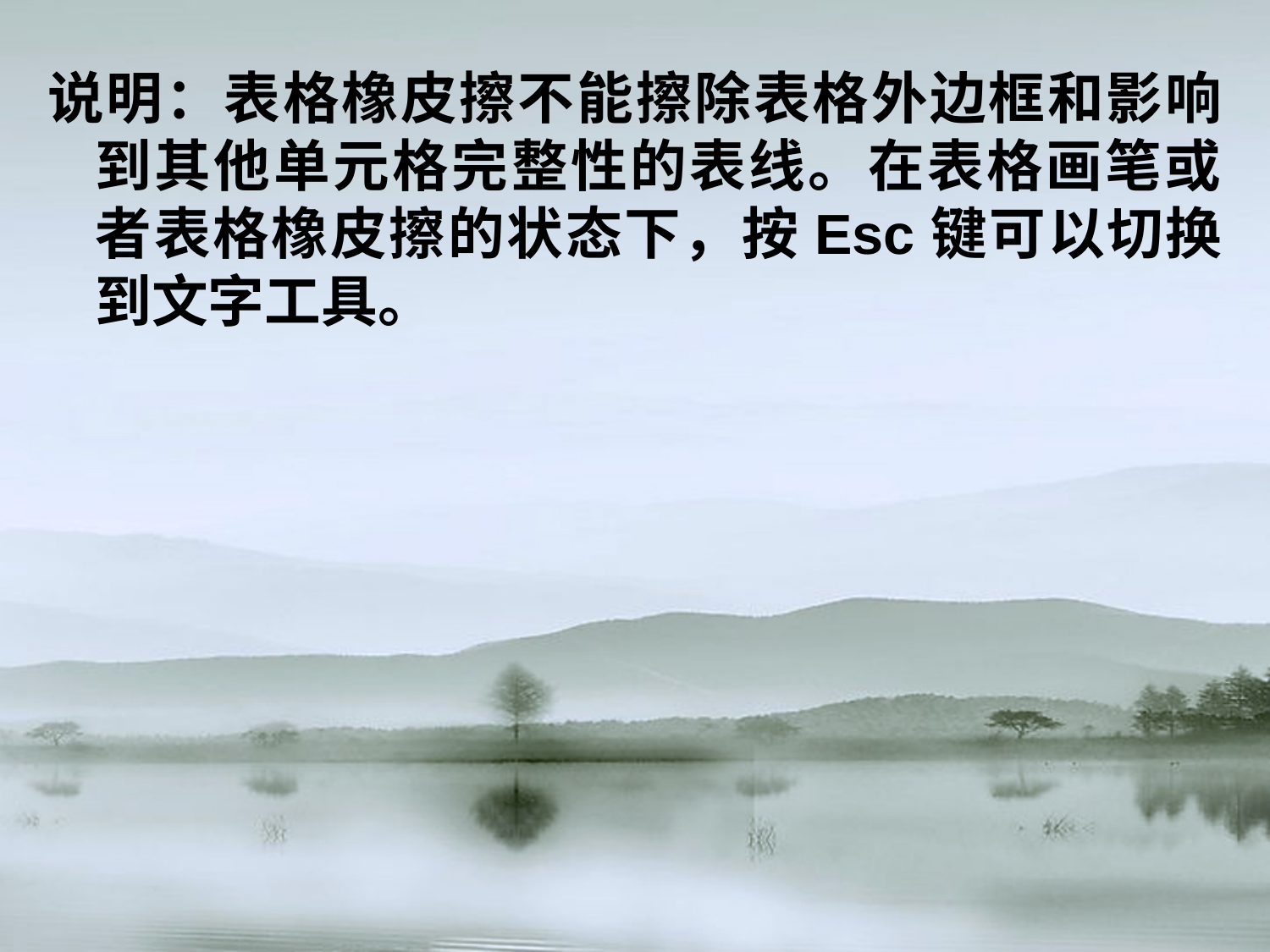

说明：表格橡皮擦不能擦除表格外边框和影响到其他单元格完整性的表线。在表格画笔或者表格橡皮擦的状态下，按Esc键可以切换到文字工具。